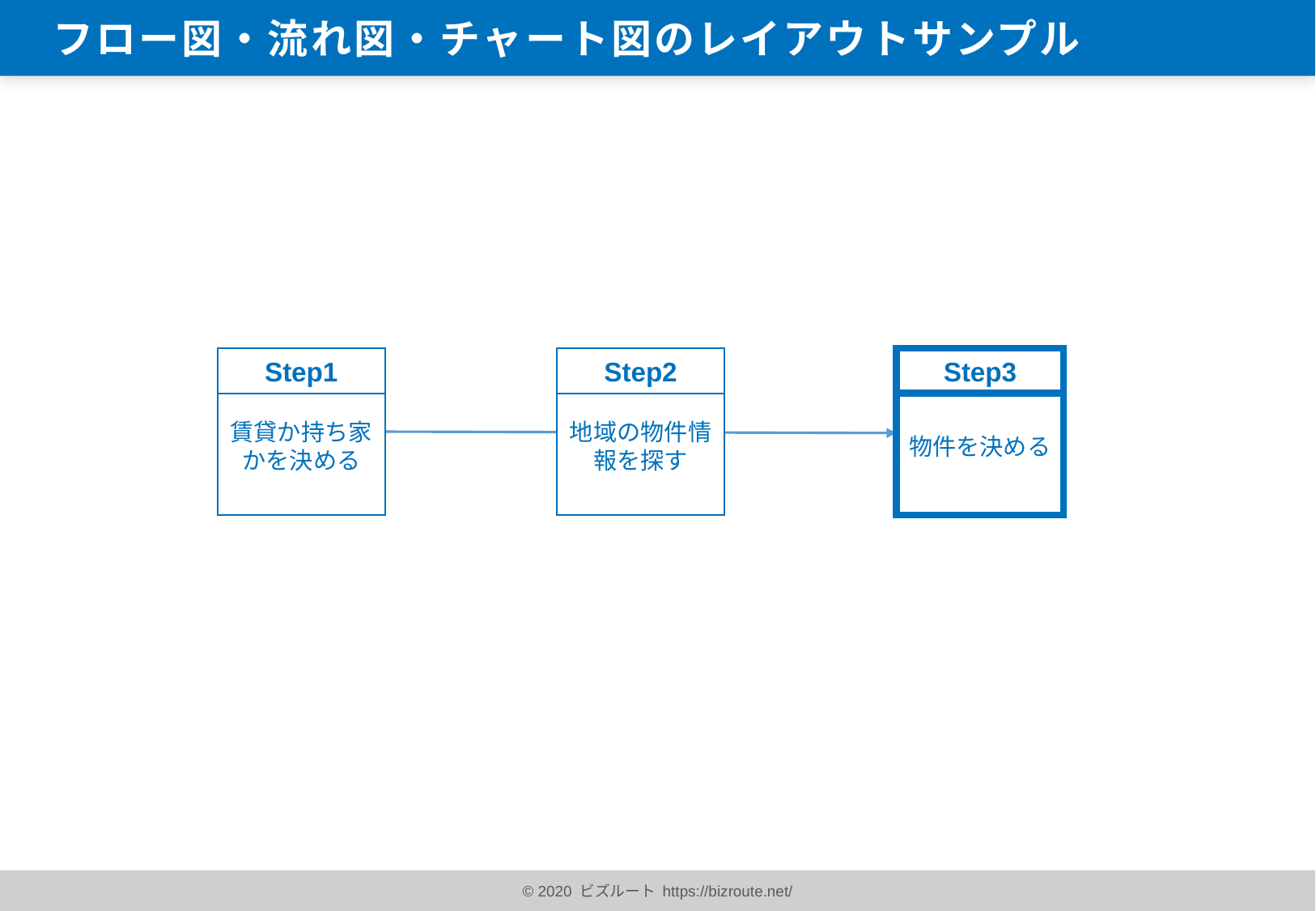

フロー図・流れ図・チャート図のレイアウトサンプル
Step1
賃貸か持ち家かを決める
Step2
地域の物件情報を探す
Step3
物件を決める

© 2020 ビズルート https://bizroute.net/